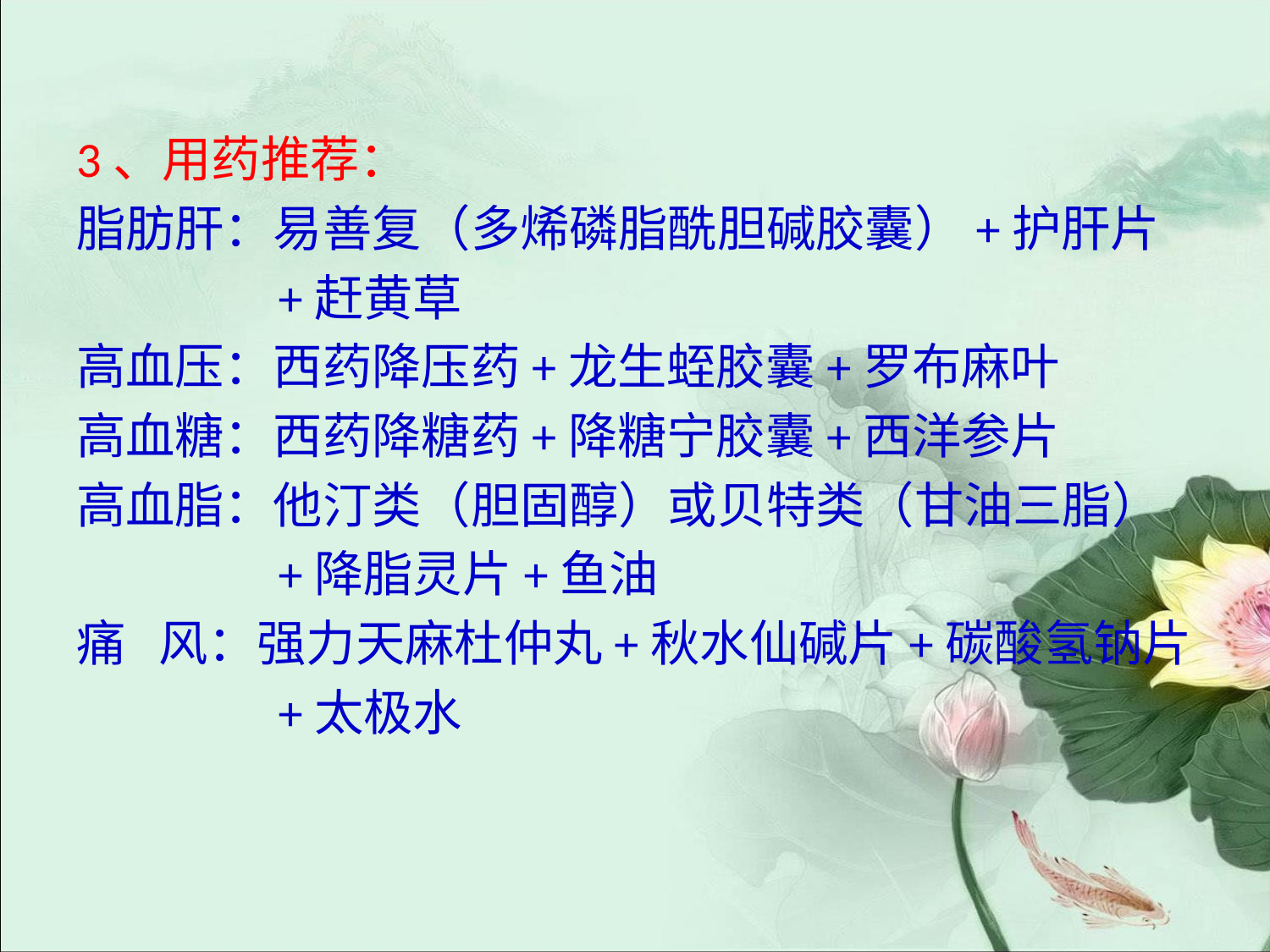

3、用药推荐：
脂肪肝：易善复（多烯磷脂酰胆碱胶囊）+护肝片
                  +赶黄草
高血压：西药降压药+龙生蛭胶囊+罗布麻叶
高血糖：西药降糖药+降糖宁胶囊+西洋参片
高血脂：他汀类（胆固醇）或贝特类（甘油三脂）
                  +降脂灵片+鱼油
痛   风：强力天麻杜仲丸+秋水仙碱片+碳酸氢钠片
                  +太极水